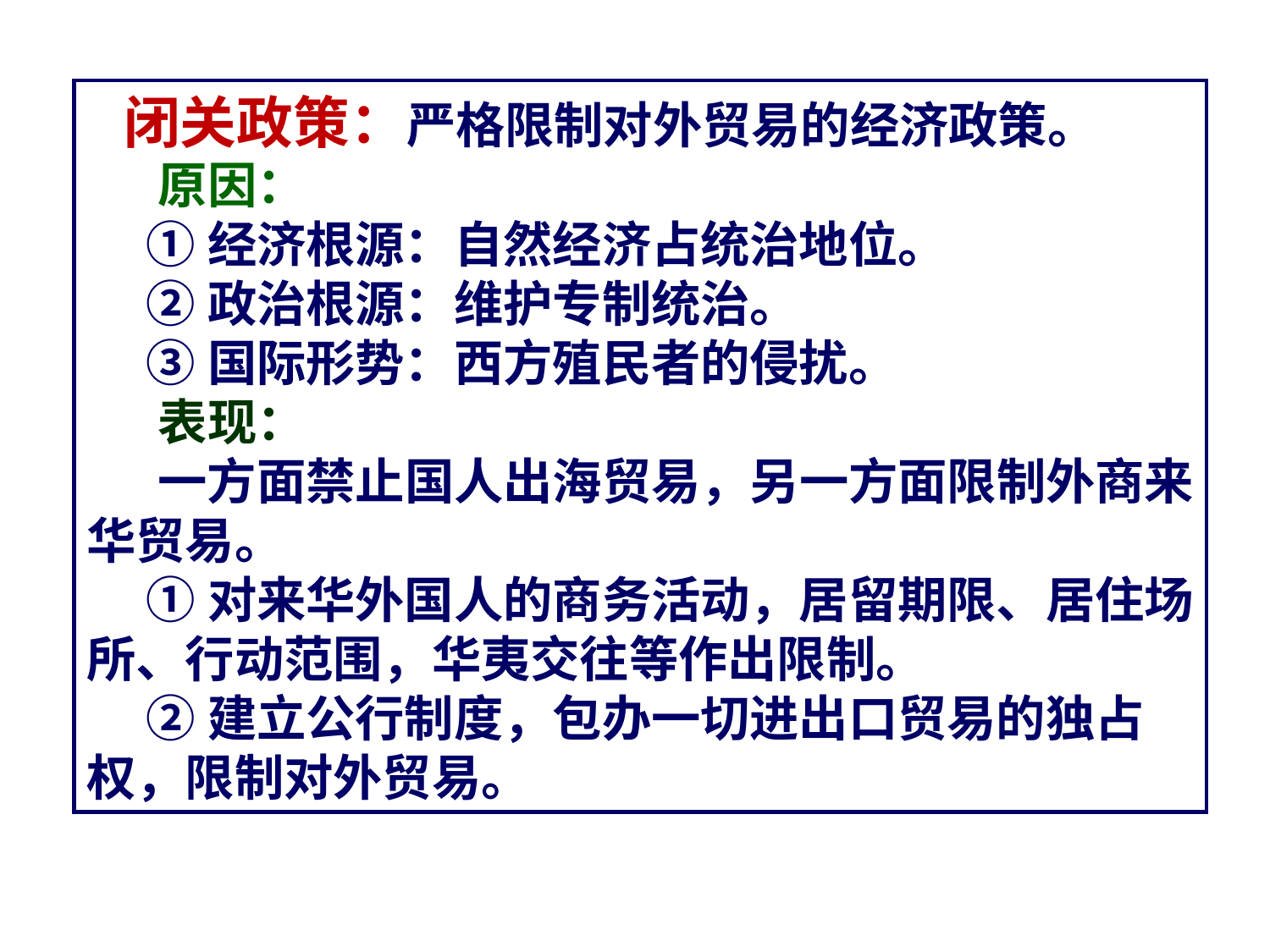

闭关政策：严格限制对外贸易的经济政策。
  原因：
  ①经济根源：自然经济占统治地位。
  ②政治根源：维护专制统治。
  ③国际形势：西方殖民者的侵扰。
  表现：
  一方面禁止国人出海贸易，另一方面限制外商来华贸易。
  ①对来华外国人的商务活动，居留期限、居住场所、行动范围，华夷交往等作出限制。
  ②建立公行制度，包办一切进出口贸易的独占权，限制对外贸易。